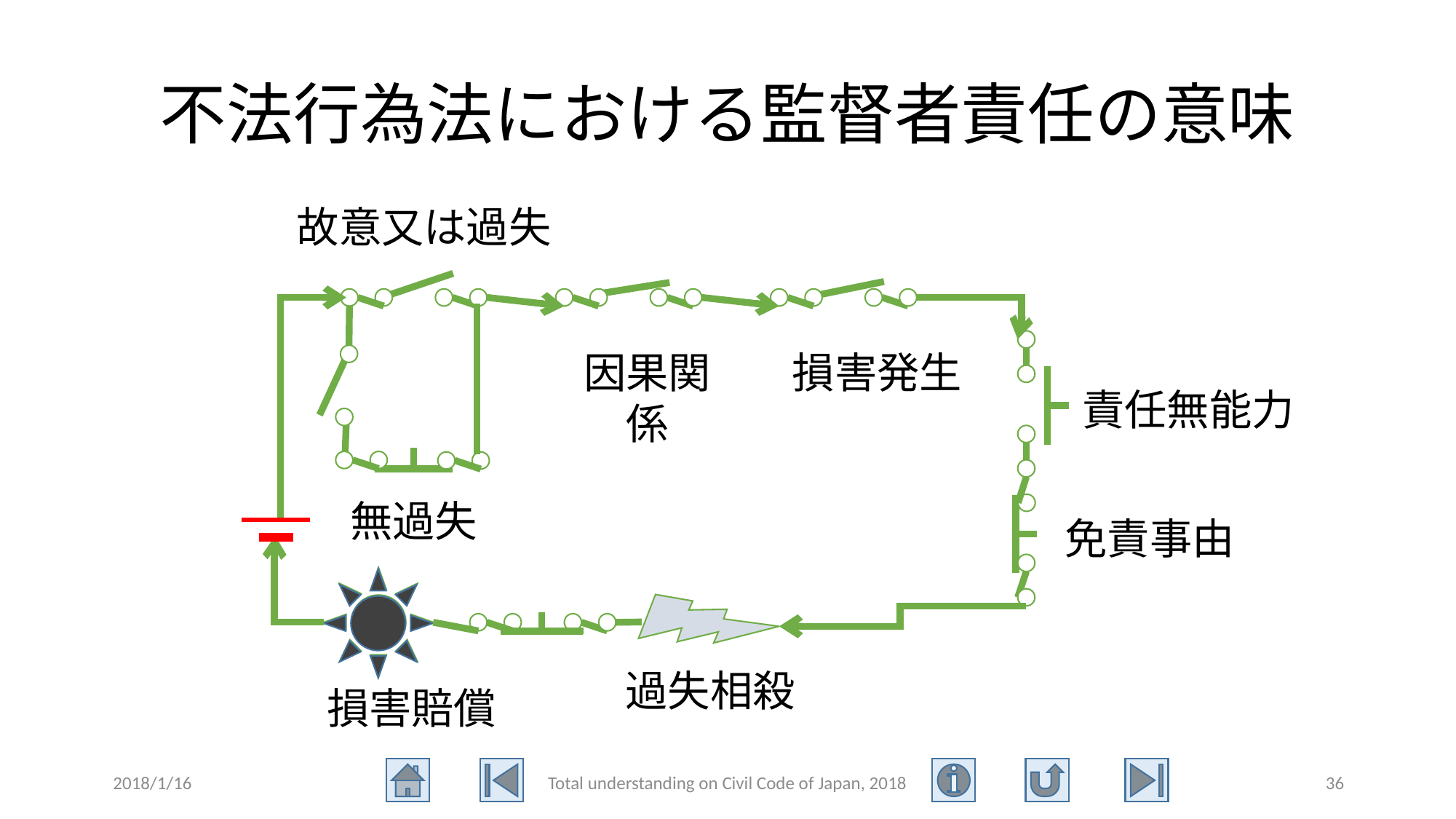

# 不法行為法における監督者責任の意味
故意又は過失

因果関係

損害発生

責任無能力

無過失

免責事由

過失相殺

損害賠償
2018/1/16
Total understanding on Civil Code of Japan, 2018
36